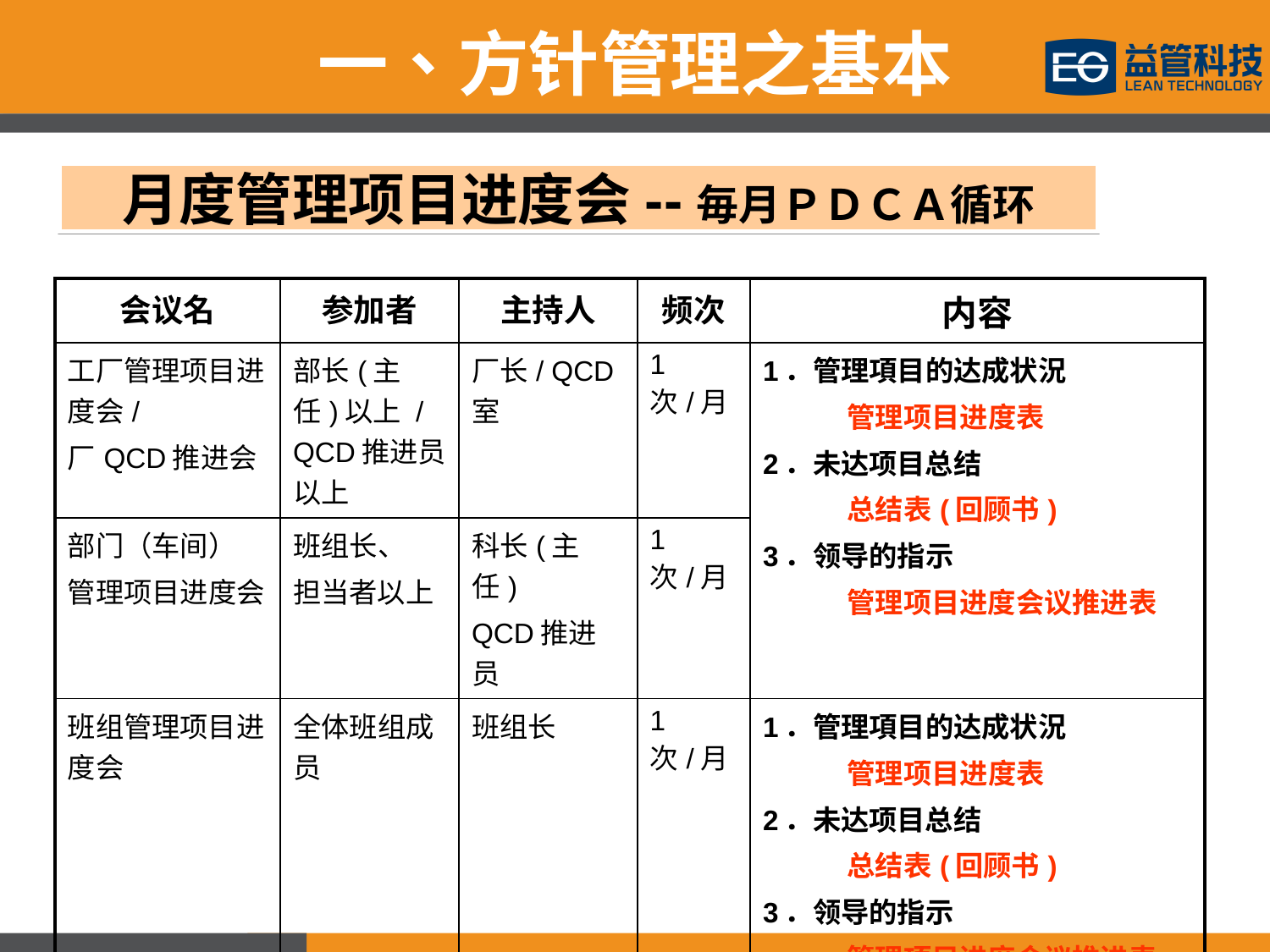

一、方针管理之基本
月度管理项目进度会--毎月ＰＤＣＡ循环
| 会议名 | 参加者 | 主持人 | 频次 | 内容 |
| --- | --- | --- | --- | --- |
| 工厂管理项目进度会/ 厂QCD推进会 | 部长(主任)以上 / QCD推进员以上 | 厂长/ QCD室 | 1次/月 | 1．管理項目的达成状況 　　　管理项目进度表 2．未达项目总结 　　　总结表(回顾书) 3．领导的指示 　　　管理项目进度会议推进表 |
| 部门（车间） 管理项目进度会 | 班组长、 担当者以上 | 科长(主任) QCD推进员 | 1次/月 |  |
| 班组管理项目进度会 | 全体班组成员 | 班组长 | 1次/月 | 1．管理項目的达成状況 　　　管理项目进度表 2．未达项目总结 　　　总结表(回顾书) 3．领导的指示 　　　管理项目进度会议推进表 |